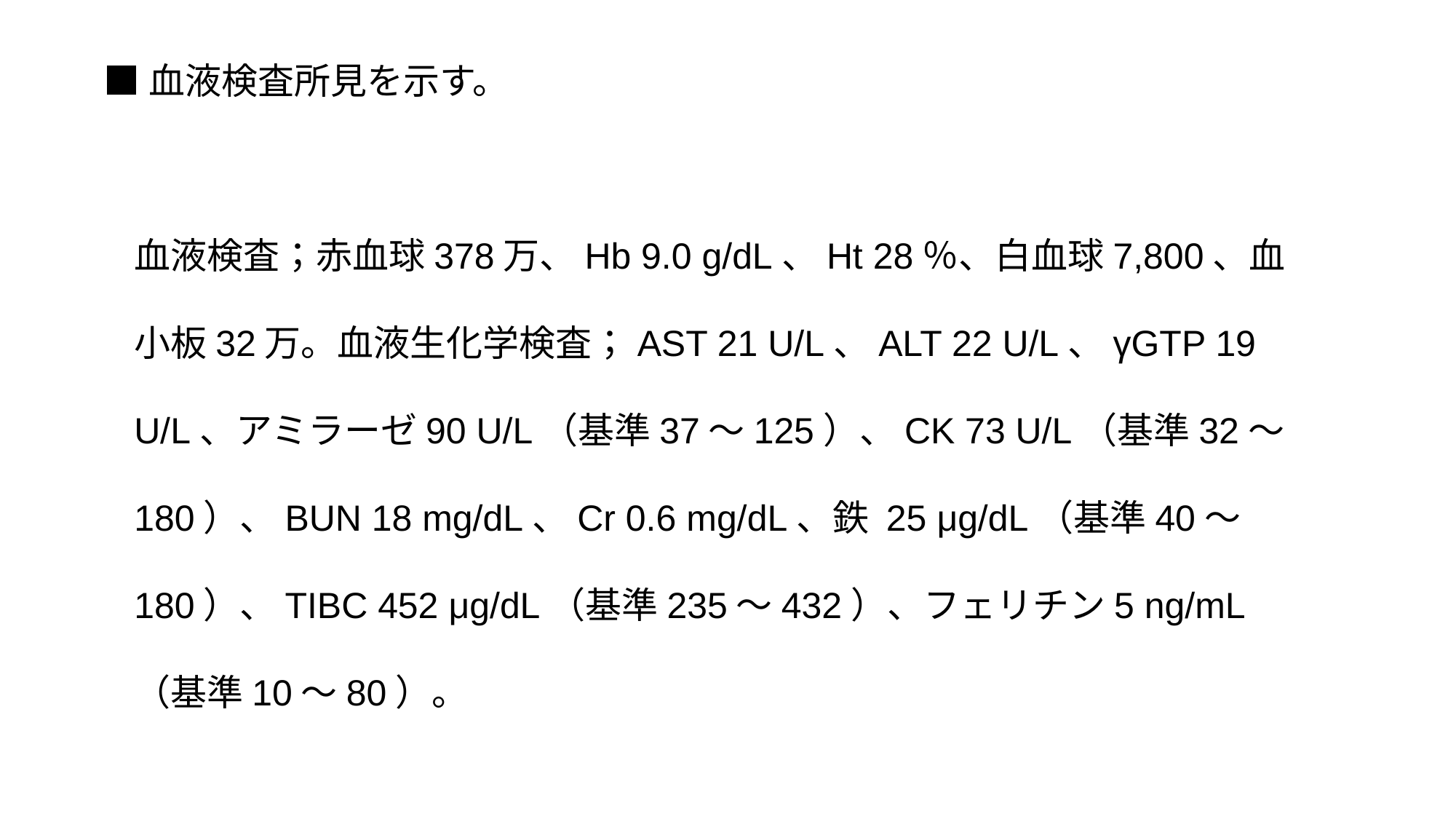

# ■血液検査所見を示す。
血液検査；赤血球378万、Hb 9.0 g/dL、Ht 28％、白血球7,800、血小板32万。血液生化学検査；AST 21 U/L、ALT 22 U/L、γGTP 19 U/L、アミラーゼ90 U/L（基準37～125）、CK 73 U/L（基準32～180）、BUN 18 mg/dL、Cr 0.6 mg/dL、鉄 25 μg/dL（基準40～180）、TIBC 452 μg/dL（基準235～432）、フェリチン5 ng/mL（基準10～80）。